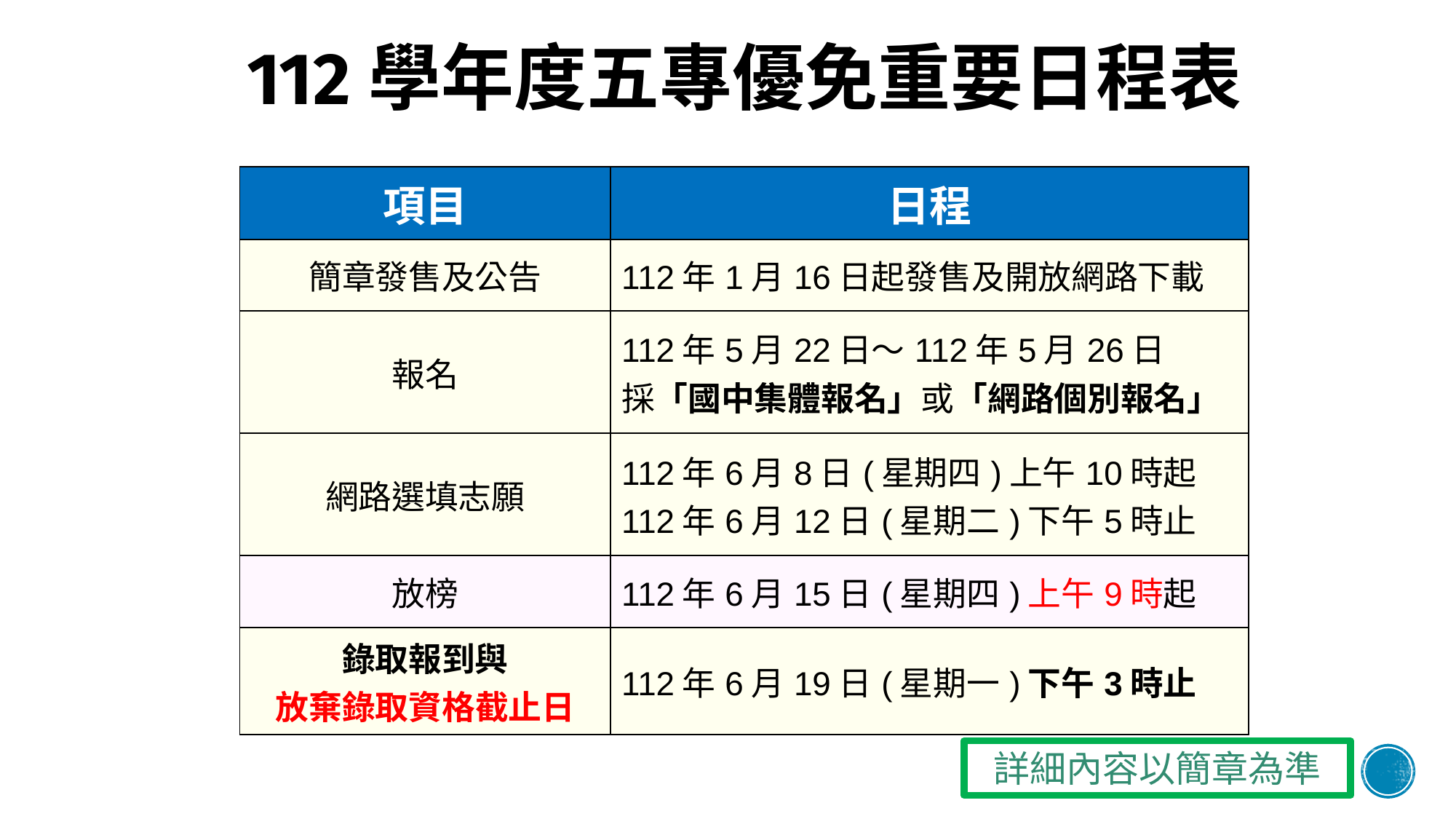

# 112學年度五專優免重要日程表
| 項目 | 日程 |
| --- | --- |
| 簡章發售及公告 | 112年1月16日起發售及開放網路下載 |
| 報名 | 112年5月22日～112年5月26日 採「國中集體報名」或「網路個別報名」 |
| 網路選填志願 | 112年6月8日(星期四)上午10時起 112年6月12日(星期二)下午5時止 |
| 放榜 | 112年6月15日(星期四)上午9時起 |
| 錄取報到與 放棄錄取資格截止日 | 112年6月19日(星期一)下午3時止 |
詳細內容以簡章為準